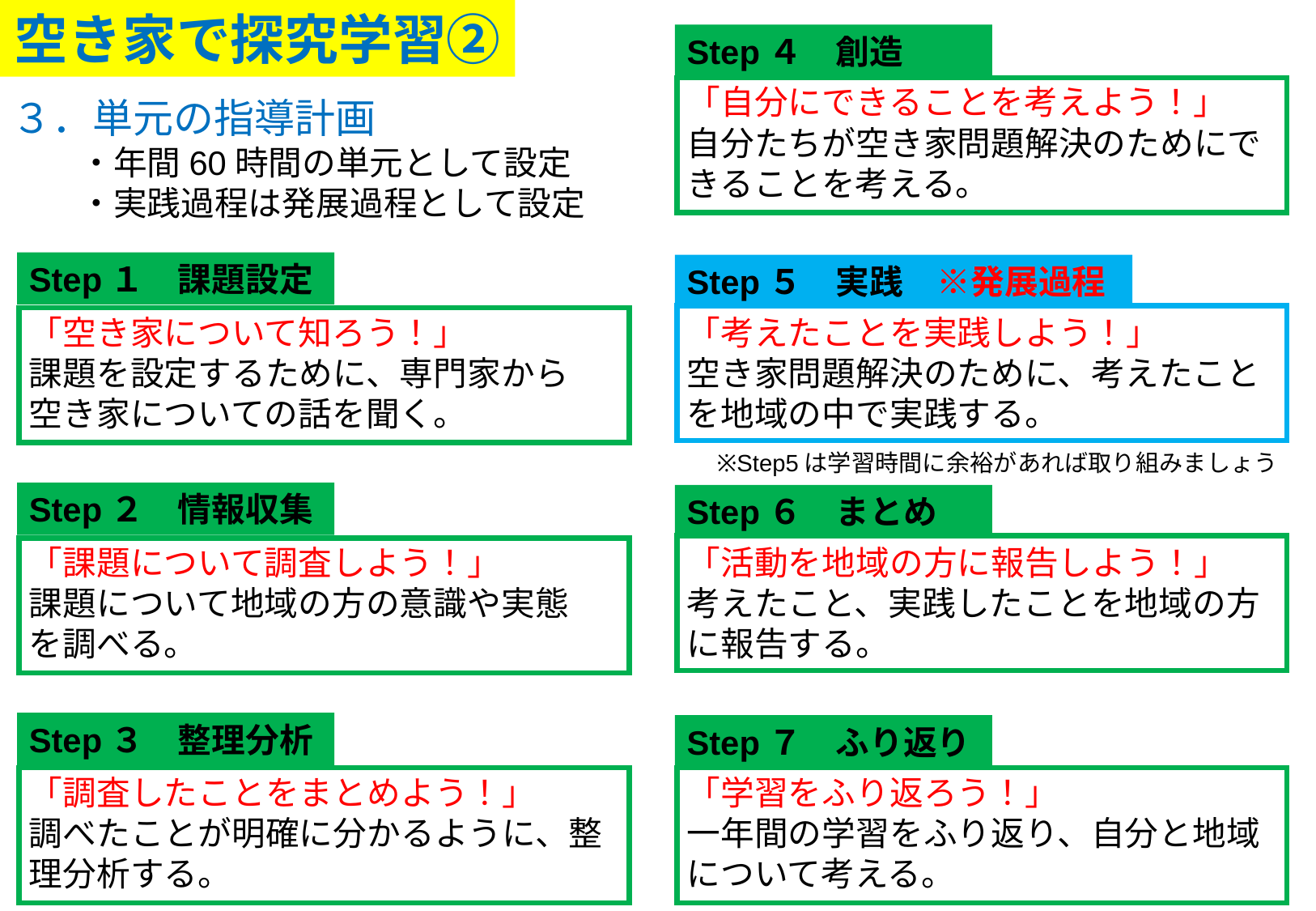

空き家で探究学習②
Step４　創造
「自分にできることを考えよう！」
自分たちが空き家問題解決のためにできることを考える。

３．単元の指導計画
　　・年間60時間の単元として設定
　　・実践過程は発展過程として設定
Step１　課題設定
Step５　実践　※発展過程
「空き家について知ろう！」
課題を設定するために、専門家から
空き家についての話を聞く。
「考えたことを実践しよう！」
空き家問題解決のために、考えたことを地域の中で実践する。

※Step5は学習時間に余裕があれば取り組みましょう
Step２　情報収集
Step６　まとめ
「活動を地域の方に報告しよう！」
考えたこと、実践したことを地域の方に報告する。

「課題について調査しよう！」
課題について地域の方の意識や実態
を調べる。

Step３　整理分析
Step７　ふり返り
「調査したことをまとめよう！」
調べたことが明確に分かるように、整理分析する。
「学習をふり返ろう！」
一年間の学習をふり返り、自分と地域について考える。